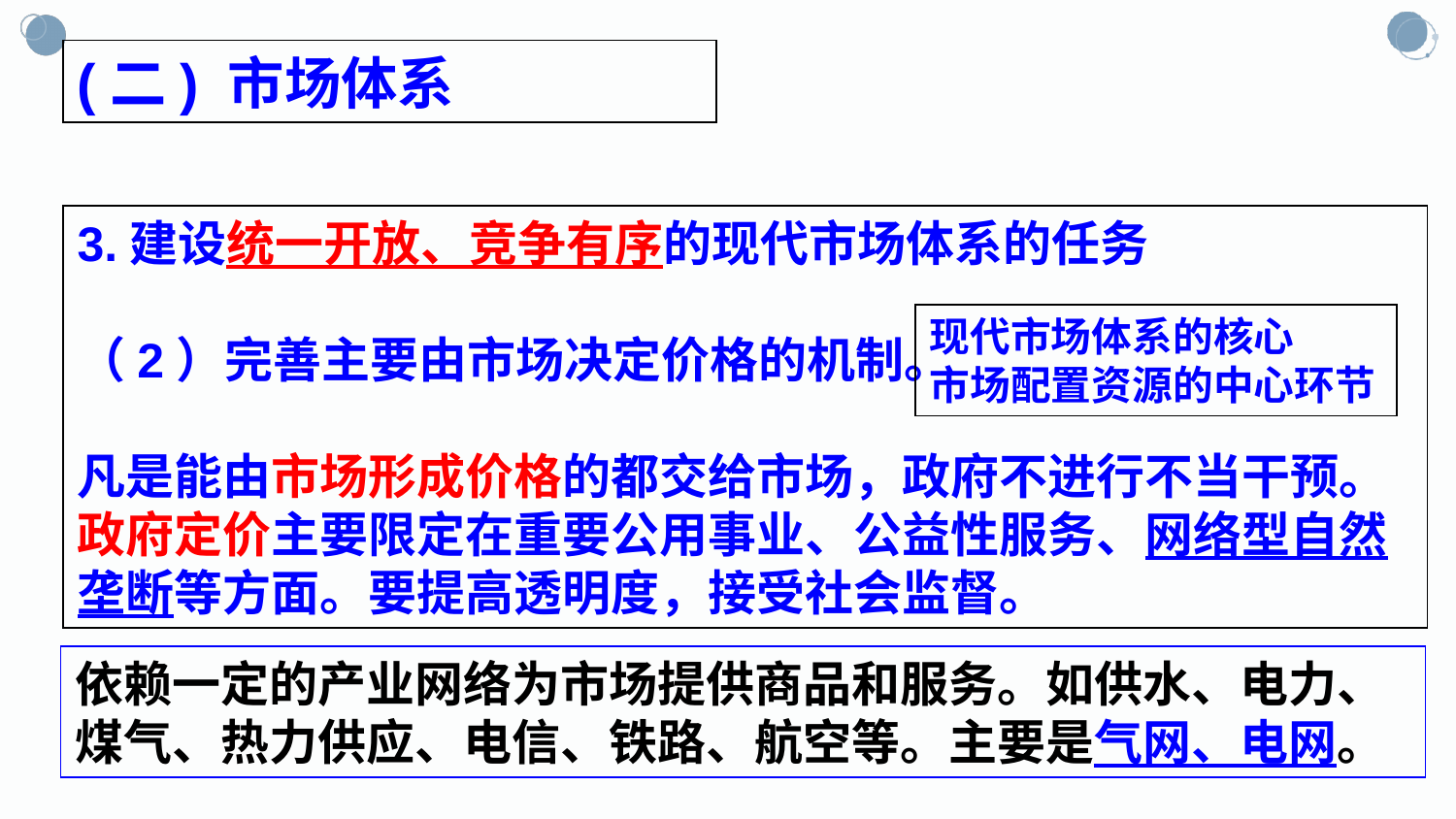

(二) 市场体系
3.建设统一开放、竞争有序的现代市场体系的任务

（2）完善主要由市场决定价格的机制。

凡是能由市场形成价格的都交给市场，政府不进行不当干预。
政府定价主要限定在重要公用事业、公益性服务、网络型自然垄断等方面。要提高透明度，接受社会监督。
现代市场体系的核心
市场配置资源的中心环节
依赖一定的产业网络为市场提供商品和服务。如供水、电力、煤气、热力供应、电信、铁路、航空等。主要是气网、电网。